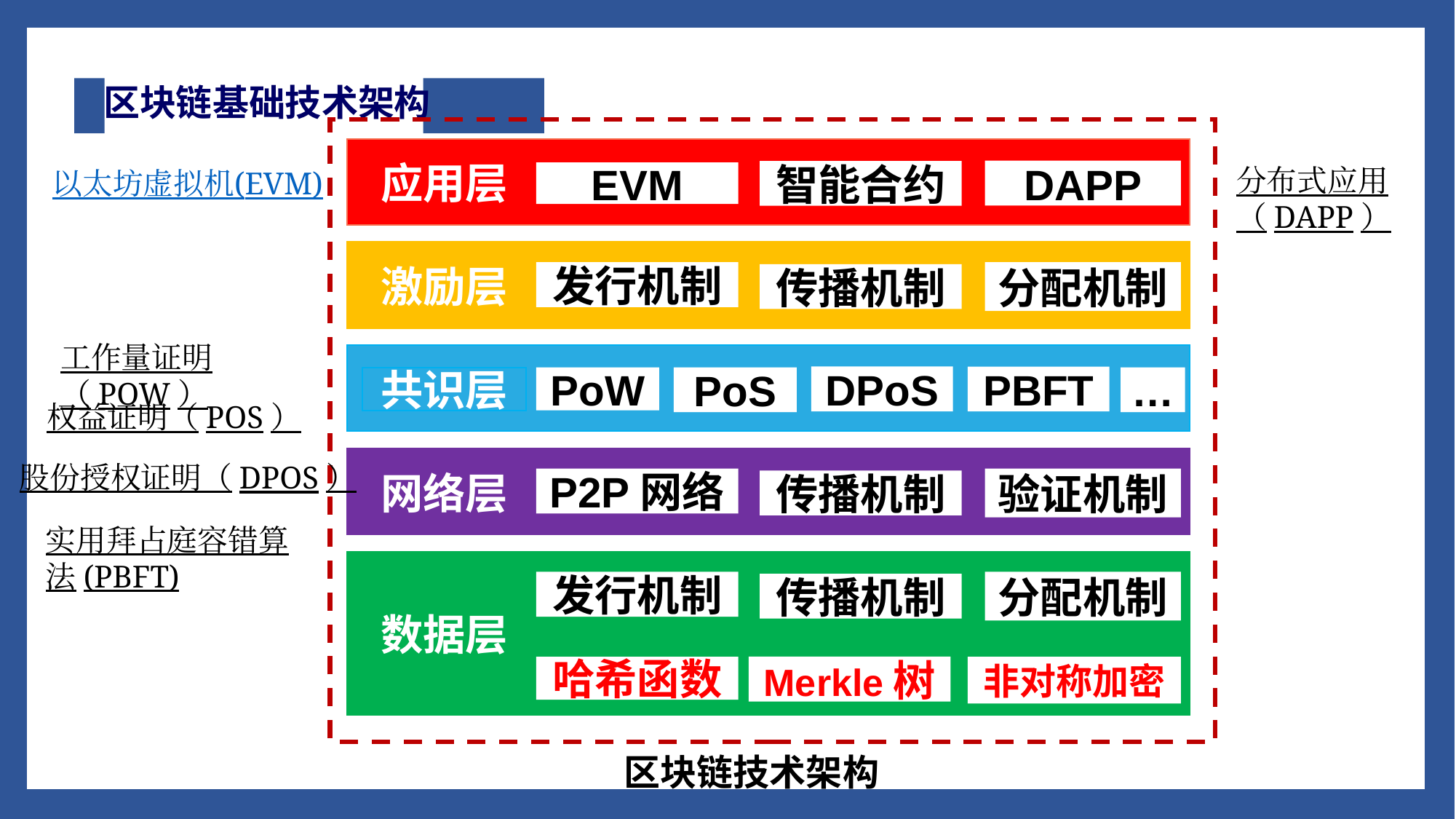

# 区块链基础技术架构

分布式应用（DAPP）
以太坊虚拟机(EVM)
DAPP
应用层
智能合约
EVM

发行机制
分配机制
激励层
传播机制
工作量证明（POW）

DPoS
PBFT
共识层
PoW
PoS
…
权益证明（POS）

股份授权证明（DPOS）
P2P网络
验证机制
网络层
传播机制
实用拜占庭容错算法(PBFT)

发行机制
分配机制
传播机制
数据层
Merkle树
非对称加密
哈希函数
区块链技术架构